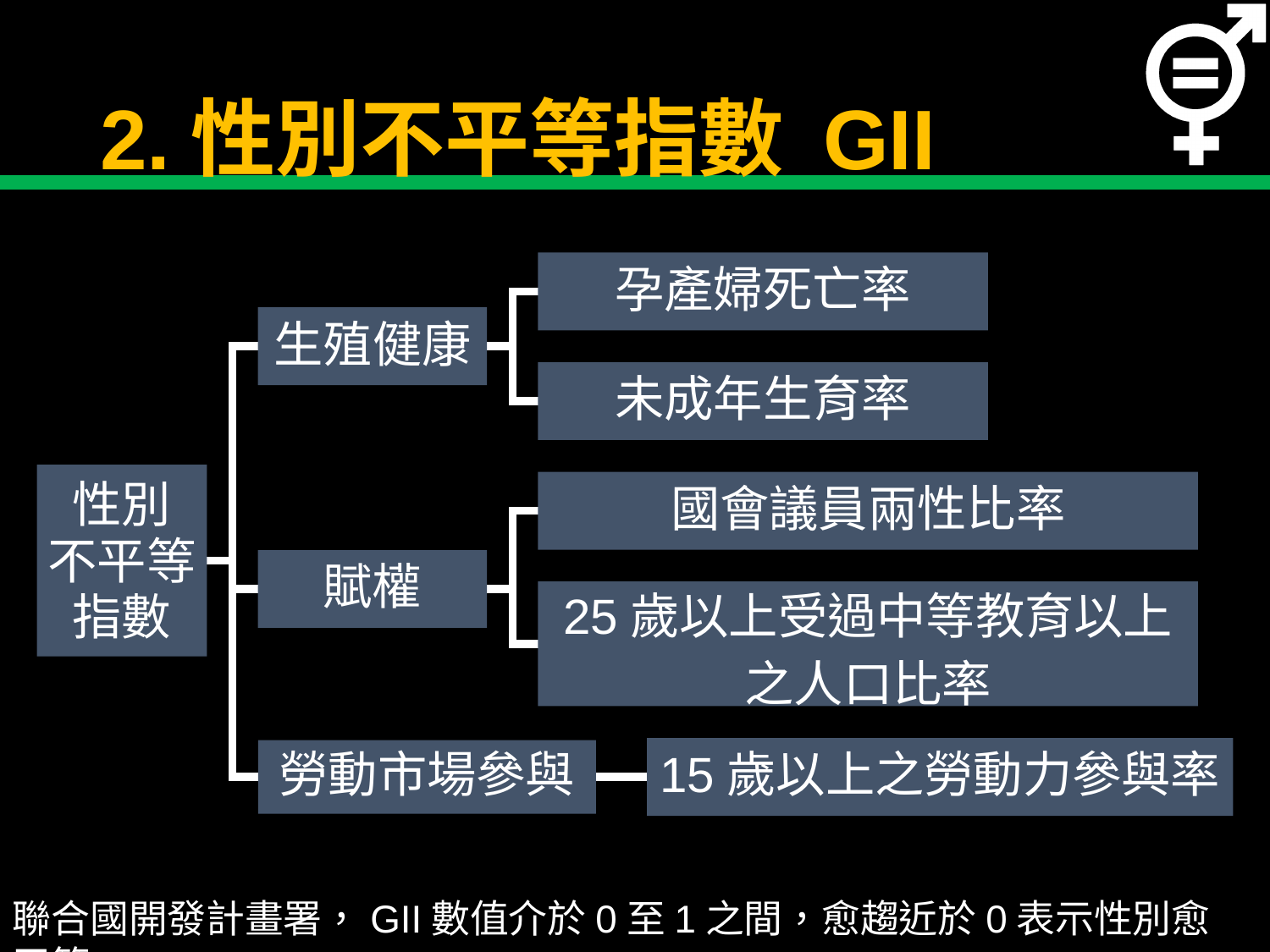

# 2.性別不平等指數 GII

性別
不平等
指數
生殖健康
孕產婦死亡率
未成年生育率
賦權
國會議員兩性比率
25歲以上受過中等教育以上
之人口比率
勞動市場參與
15歲以上之勞動力參與率
聯合國開發計畫署，GII數值介於0至1之間，愈趨近於0表示性別愈平等